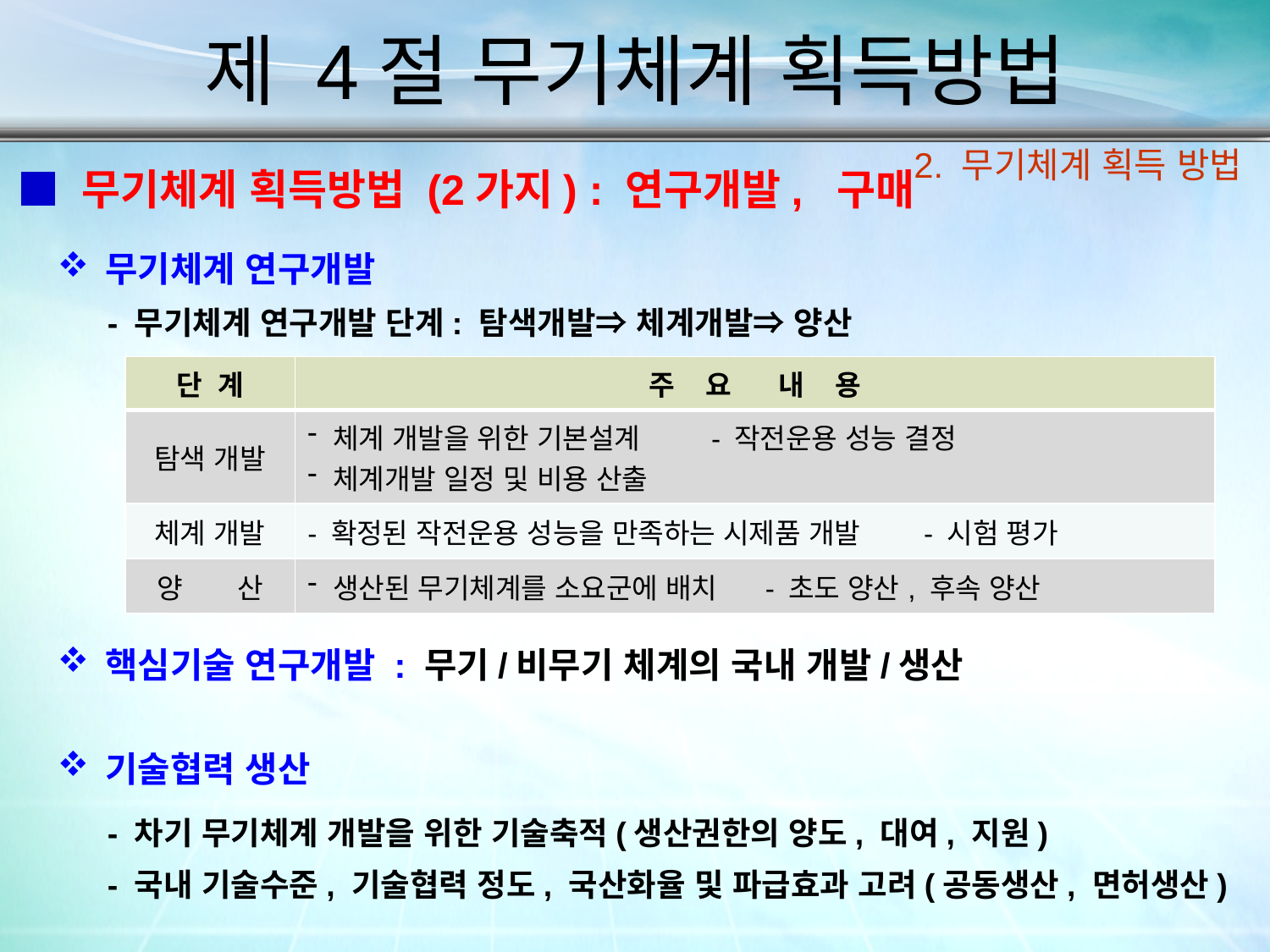

제 4절 무기체계 획득방법
2. 무기체계 획득 방법
■ 무기체계 획득방법 (2가지) : 연구개발,  구매
무기체계 연구개발

- 무기체계 연구개발 단계: 탐색개발⇒ 체계개발⇒ 양산
| 단 계 | 주 요 내 용 |
| --- | --- |
| 탐색 개발 | 체계 개발을 위한 기본설계 - 작전운용 성능 결정 체계개발 일정 및 비용 산출 |
| 체계 개발 | - 확정된 작전운용 성능을 만족하는 시제품 개발 - 시험 평가 |
| 양 산 | 생산된 무기체계를 소요군에 배치 - 초도 양산, 후속 양산 |
핵심기술 연구개발 : 무기/비무기 체계의 국내 개발/생산
기술협력 생산
- 차기 무기체계 개발을 위한 기술축적(생산권한의 양도, 대여, 지원)
- 국내 기술수준, 기술협력 정도, 국산화율 및 파급효과 고려(공동생산, 면허생산)